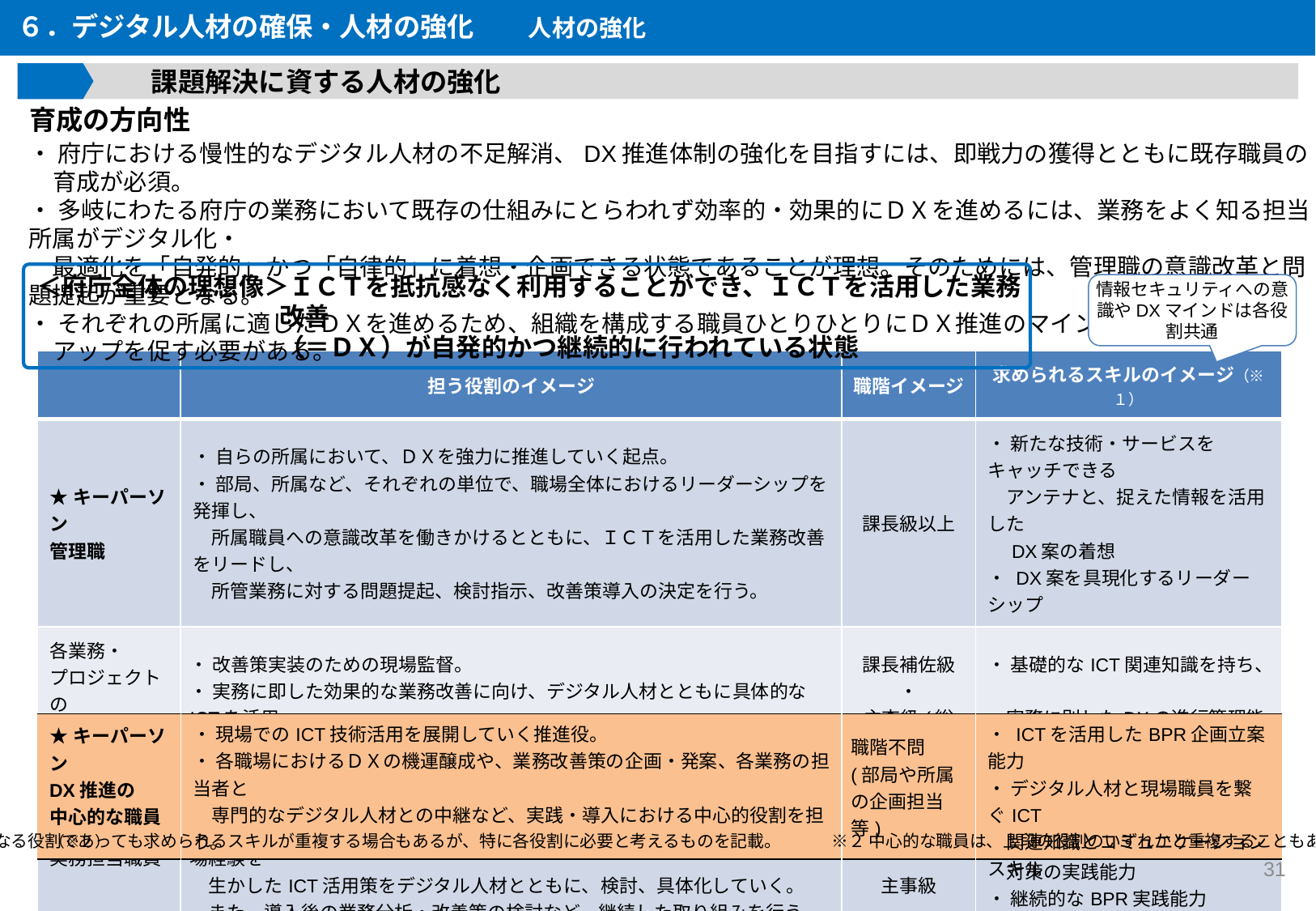

６．デジタル人材の確保・人材の強化　　人材の強化

　　　　　課題解決に資する人材の強化
育成の方向性
・ 府庁における慢性的なデジタル人材の不足解消、DX推進体制の強化を目指すには、即戦力の獲得とともに既存職員の育成が必須。
・ 多岐にわたる府庁の業務において既存の仕組みにとらわれず効率的・効果的にＤＸを進めるには、業務をよく知る担当所属がデジタル化・
　最適化を「自発的」かつ「自律的」に着想・企画できる状態であることが理想。そのためには、管理職の意識改革と問題提起が重要となる。
・ それぞれの所属に適したＤＸを進めるため、組織を構成する職員ひとりひとりにＤＸ推進のマインドセットとスキルアップを促す必要がある。
＜府庁全体の理想像＞ＩＣＴを抵抗感なく利用することができ、ＩＣＴを活用した業務改善
（＝ＤＸ）が自発的かつ継続的に行われている状態
情報セキュリティへの意識やDXマインドは各役割共通
|  | 担う役割のイメージ | 職階イメージ | 求められるスキルのイメージ（※１） |
| --- | --- | --- | --- |
| ★キーパーソン 管理職 | ・ 自らの所属において、ＤＸを強力に推進していく起点。 ・ 部局、所属など、それぞれの単位で、職場全体におけるリーダーシップを発揮し、 　所属職員への意識改革を働きかけるとともに、ＩＣＴを活用した業務改善をリードし、 　所管業務に対する問題提起、検討指示、改善策導入の決定を行う。 | 課長級以上 | ・ 新たな技術・サービスをキャッチできる 　アンテナと、捉えた情報を活用した 　DX案の着想 ・ DX案を具現化するリーダーシップ |
| 各業務・ プロジェクトの リーダー的職員 | ・ 改善策実装のための現場監督。 ・ 実務に即した効果的な業務改善に向け、デジタル人材とともに具体的なICTを活用 　したシステム、サービス導入にあたっての進行管理、対外調整を行う。 | 課長補佐級 ・ 主査級(総括) | ・ 基礎的なICT関連知識を持ち、 　実務に則したDXの進行管理能力 |
| 実務担当職員 | ・ 業務改善の実務面での遂行役。 ・ 現状業務の分析や、個別業務でのICT導入案など、実務担当者としての現場経験を 　生かしたICT活用策をデジタル人材とともに、検討、具体化していく。 　また、導入後の業務分析・改善策の検討など、継続した取り組みを行う。 | 主査級 ・ 主事級 | ・ 実運用における情報セキュリティ 　対策の実践能力 ・ 継続的なBPR実践能力 |
| ★キーパーソン DX推進の 中心的な職員 （※２） | ・ 現場でのICT技術活用を展開していく推進役。 ・ 各職場におけるＤＸの機運醸成や、業務改善策の企画・発案、各業務の担当者と 　専門的なデジタル人材との中継など、実践・導入における中心的役割を担う。 | 職階不問 (部局や所属の企画担当等) | ・ ICTを活用したBPR企画立案能力 ・ デジタル人材と現場職員を繋ぐICT 　関連知識とコミュニケーションスキル |
| --- | --- | --- | --- |
※１ 異なる役割であっても求められるスキルが重複する場合もあるが、特に各役割に必要と考えるものを記載。　　　※２ 中心的な職員は、上段の役割のいずれかと重複することもある。
31